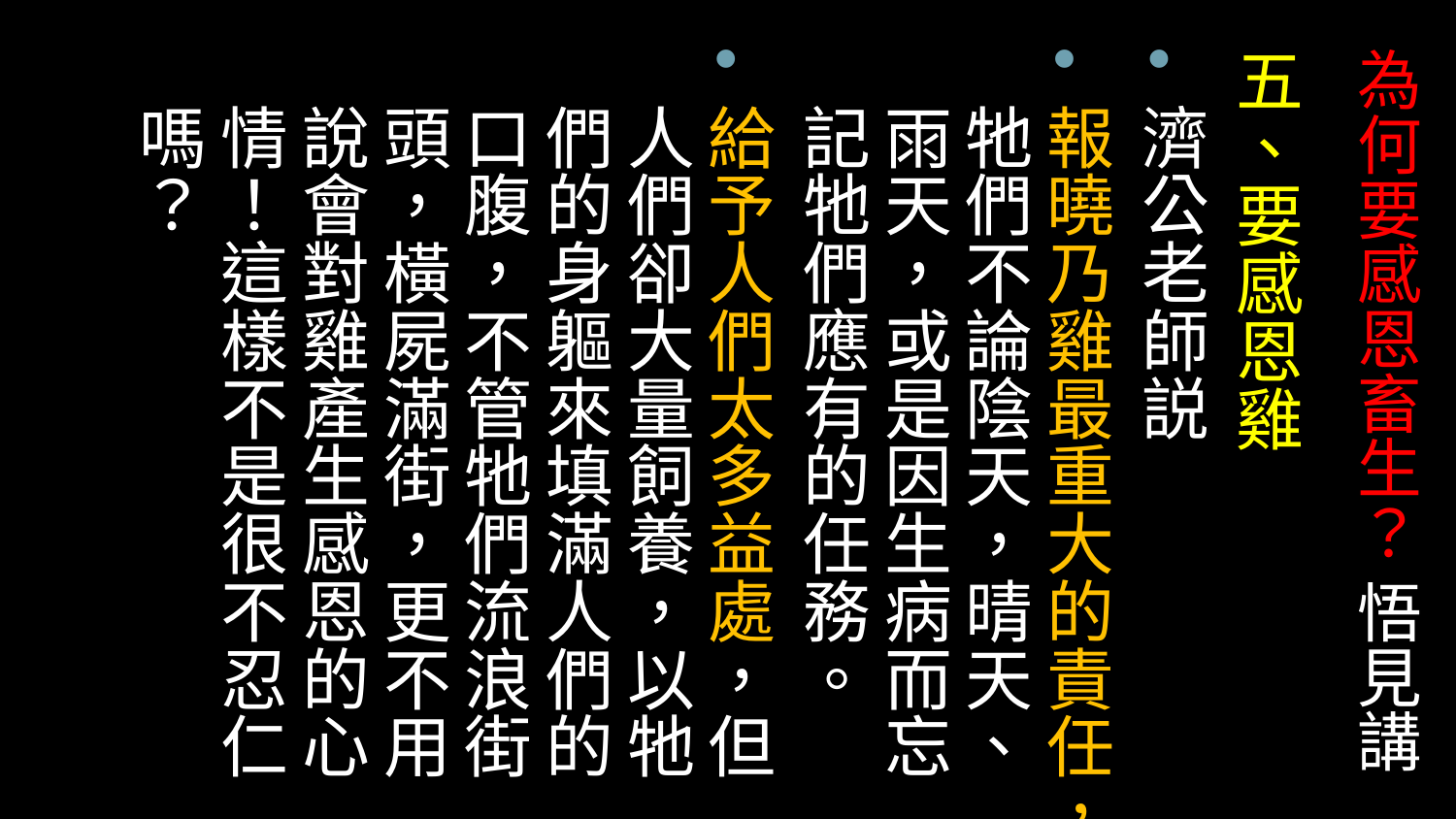

五、要感恩雞
濟公老師説
報曉乃雞最重大的責任，牠們不論陰天，晴天、雨天，或是因生病而忘記牠們應有的任務。
給予人們太多益處，但人們卻大量飼養，以牠們的身軀來填滿人們的口腹，不管牠們流浪街頭，橫屍滿街，更不用說會對雞產生感恩的心情！這樣不是很不忍仁嗎？

# 為何要感恩畜生？ 悟見講